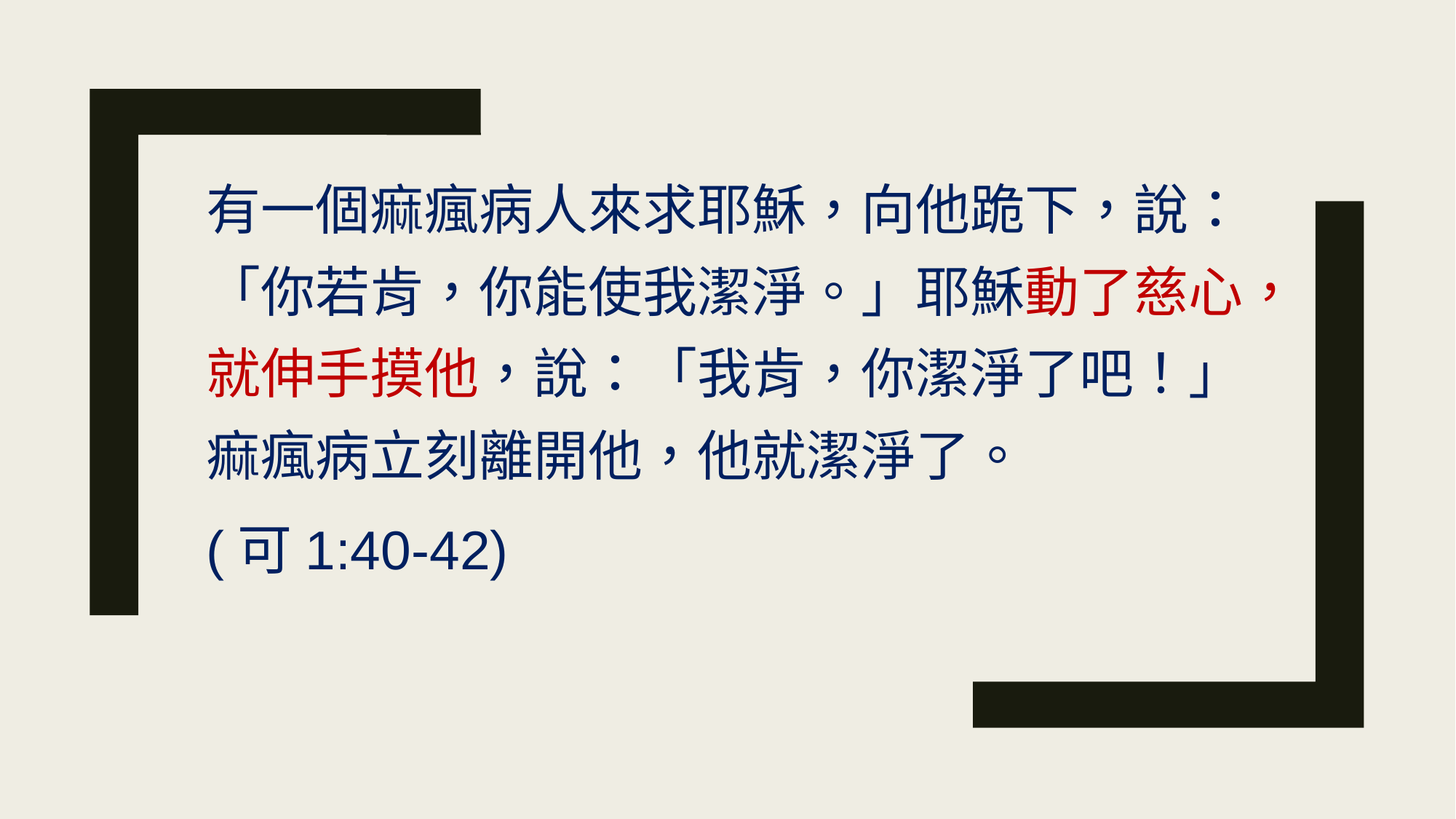

有一個痲瘋病人來求耶穌，向他跪下，說：「你若肯，你能使我潔淨。」耶穌動了慈心，就伸手摸他，說：「我肯，你潔淨了吧！」痲瘋病立刻離開他，他就潔淨了。
(可1:40-42)